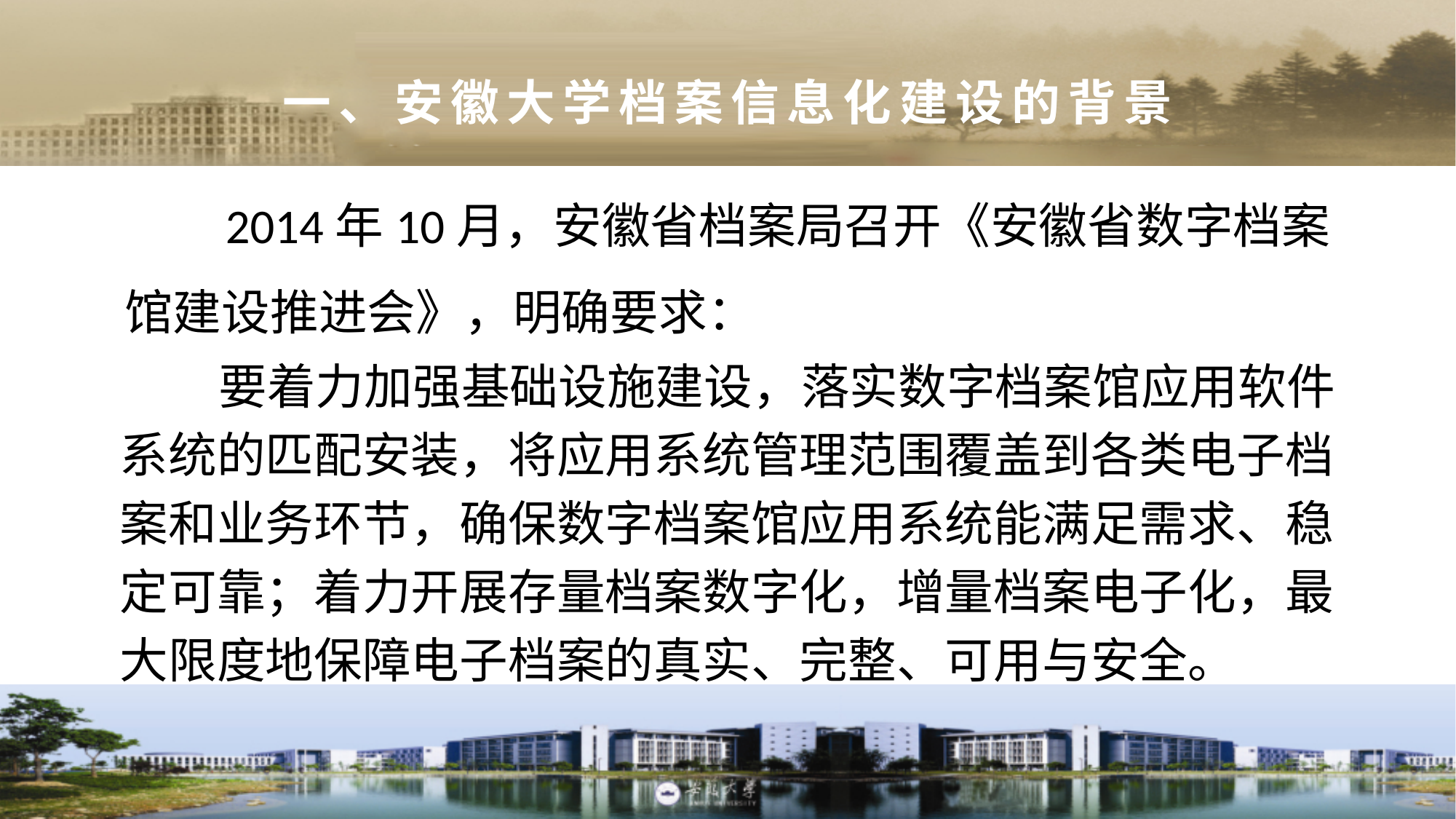

# 一、安徽大学档案信息化建设的背景
             2014年10月，安徽省档案局召开《安徽省数字档案馆建设推进会》，明确要求：

        要着力加强基础设施建设，落实数字档案馆应用软件系统的匹配安装，将应用系统管理范围覆盖到各类电子档案和业务环节，确保数字档案馆应用系统能满足需求、稳定可靠；着力开展存量档案数字化，增量档案电子化，最大限度地保障电子档案的真实、完整、可用与安全。